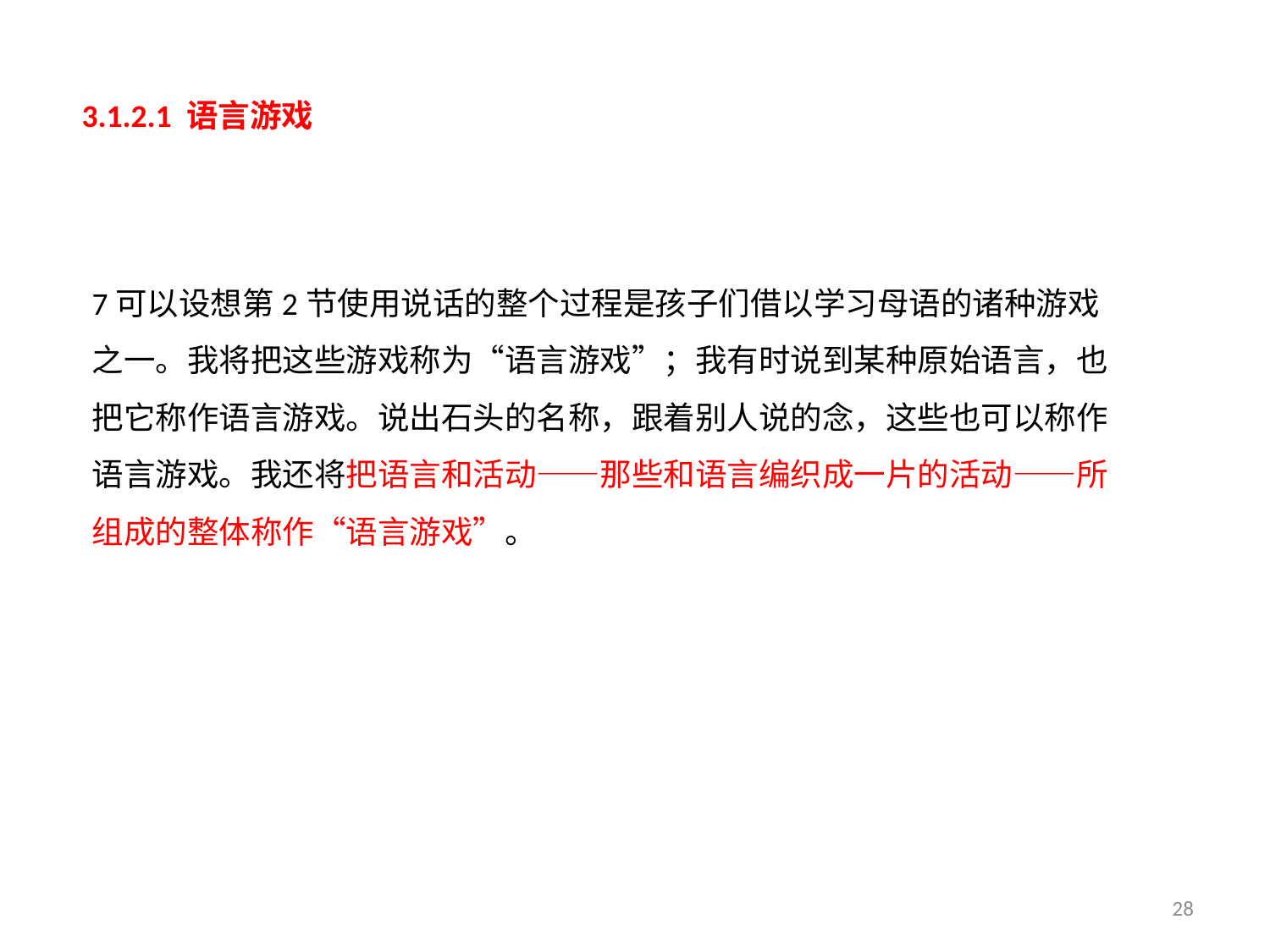

3.1.2.1 语言游戏

7可以设想第2节使用说话的整个过程是孩子们借以学习母语的诸种游戏之一。我将把这些游戏称为“语言游戏”；我有时说到某种原始语言，也把它称作语言游戏。说出石头的名称，跟着别人说的念，这些也可以称作语言游戏。我还将把语言和活动——那些和语言编织成一片的活动——所组成的整体称作“语言游戏”。
28